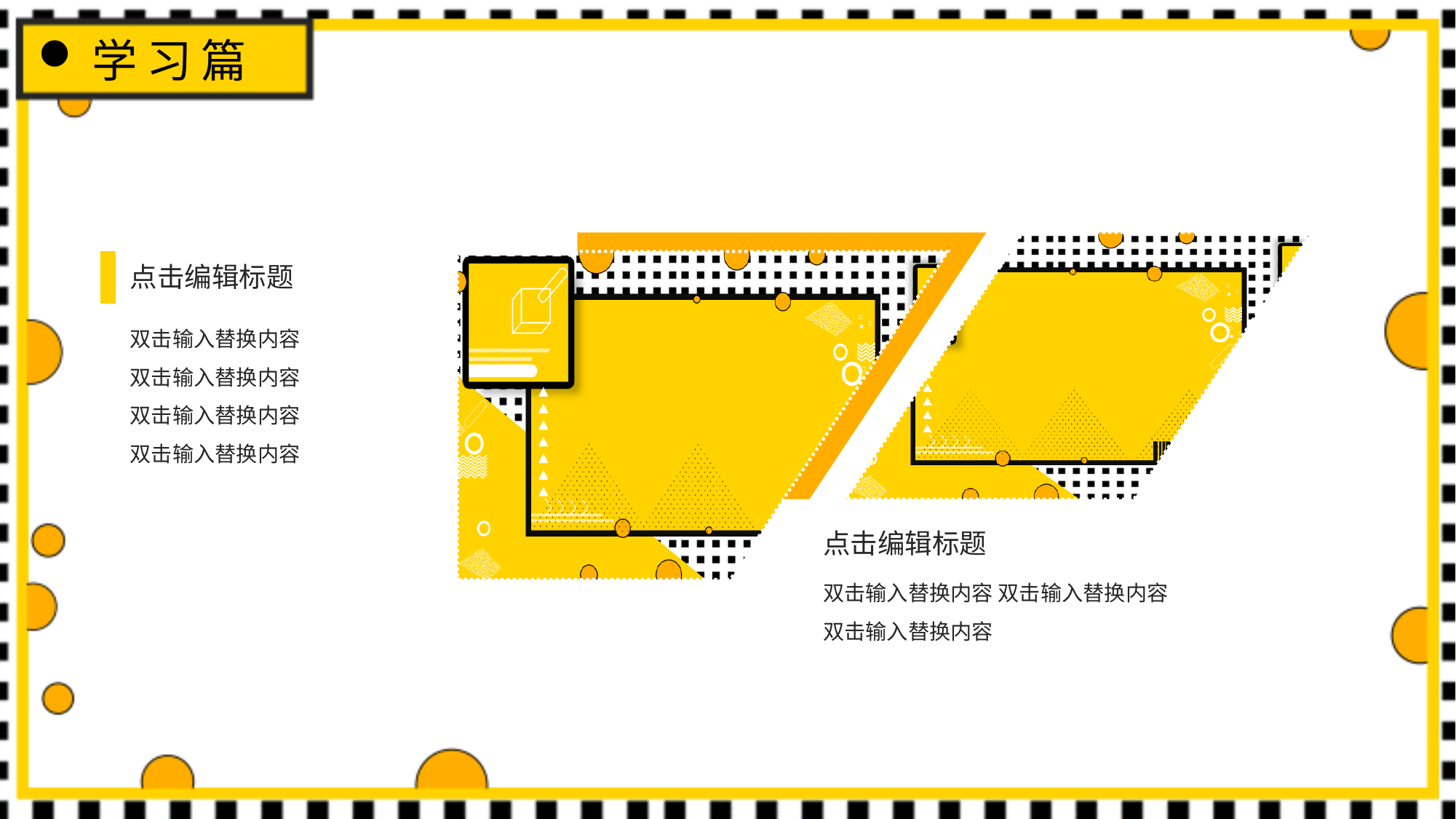

学习篇

点击编辑标题

双击输入替换内容
双击输入替换内容
双击输入替换内容
双击输入替换内容
点击编辑标题
双击输入替换内容 双击输入替换内容
双击输入替换内容